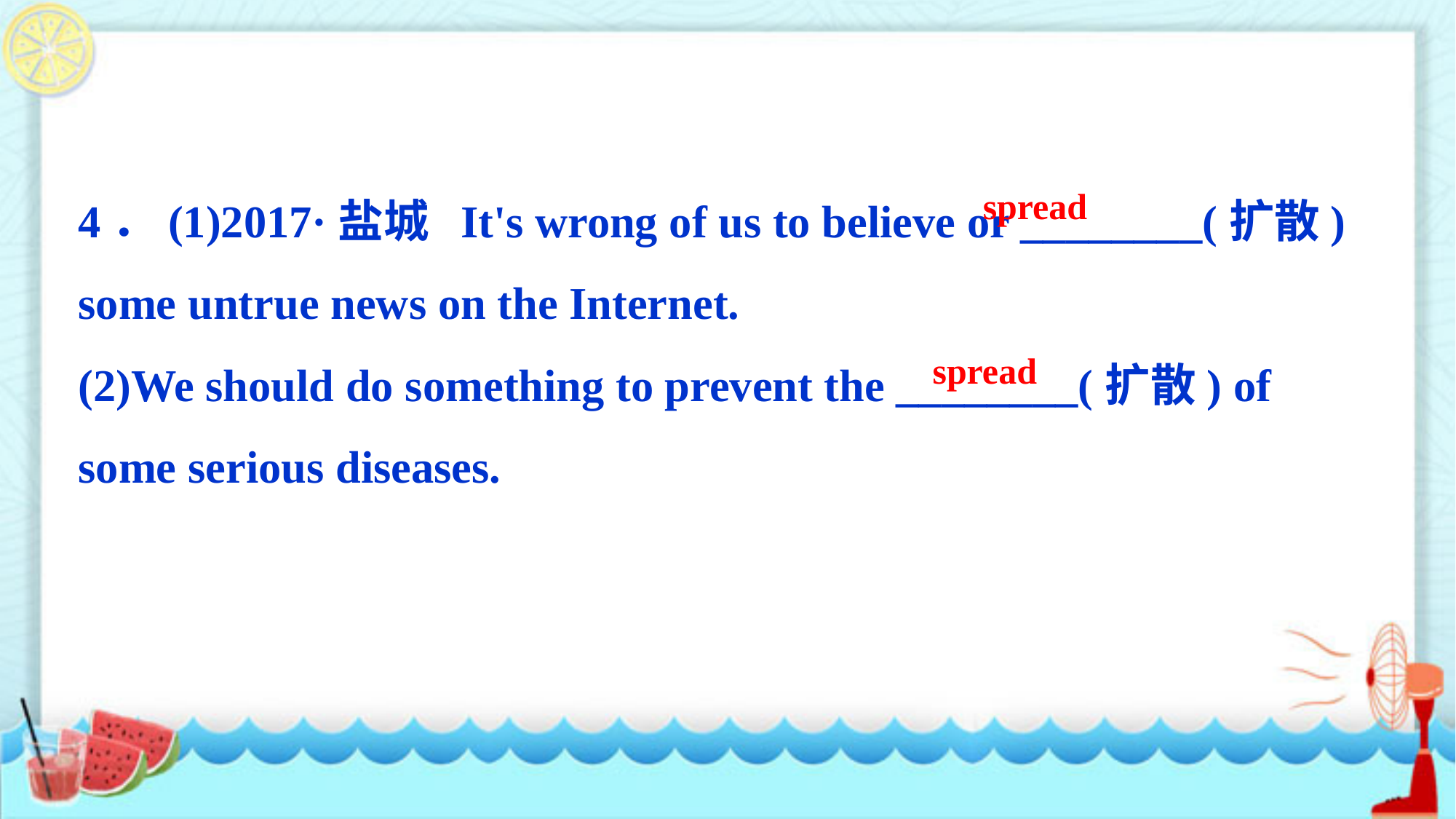

4．(1)2017·盐城  It's wrong of us to believe or ________(扩散) some untrue news on the Internet.
(2)We should do something to prevent the ________(扩散) of some serious diseases.
spread
spread